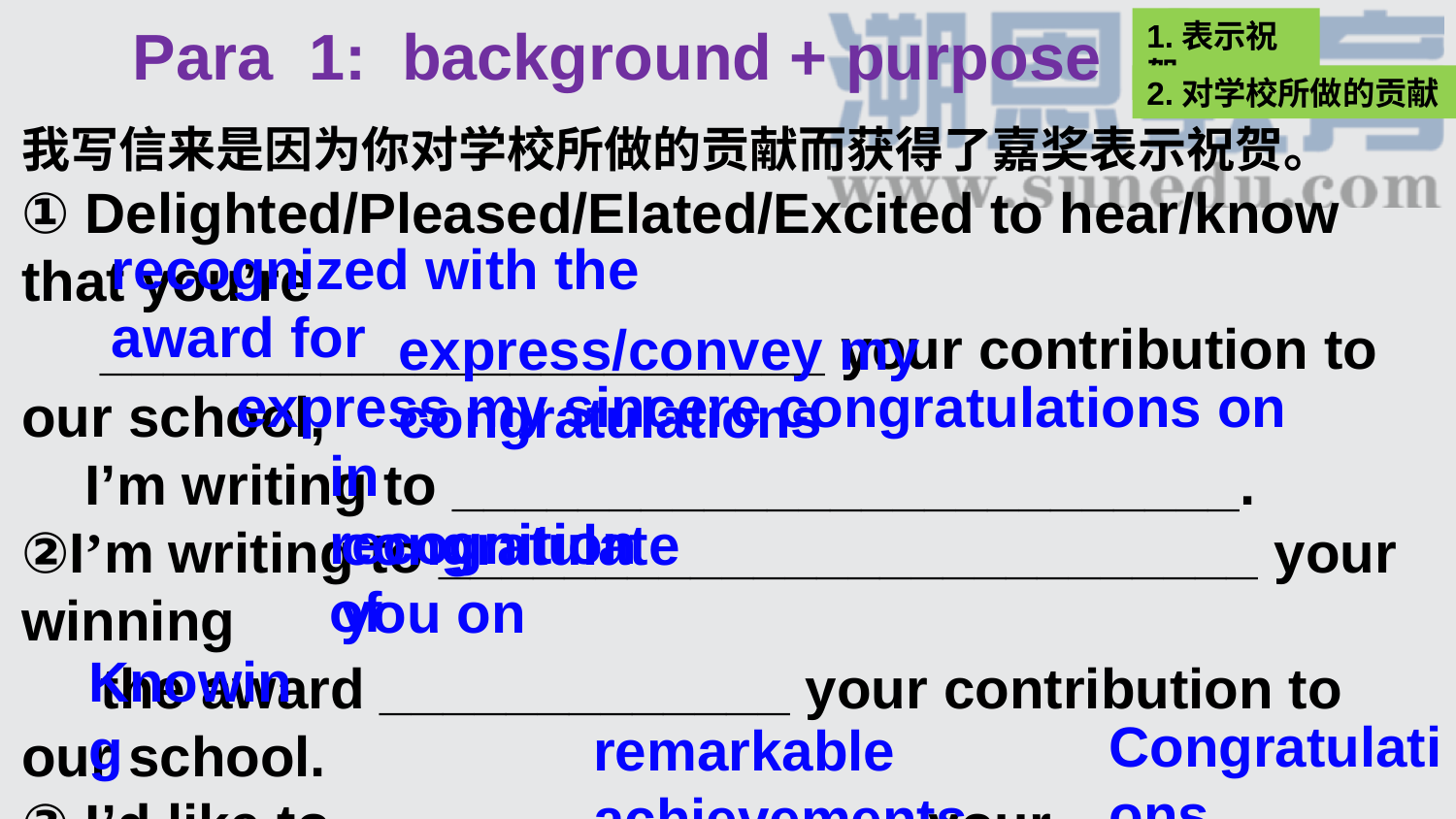

Para  1:  background + purpose
1.表示祝贺
2.对学校所做的贡献
我写信来是因为你对学校所做的贡献而获得了嘉奖表示祝贺。
① Delighted/Pleased/Elated/Excited to hear/know that you’re
     _______________________ your contribution to our school,
    I’m writing to _________________________.
②I’m writing to __________________________ your winning
     the award _____________ your contribution to our school.
③ I’d like to __________________ your achievements in the
    work to our school.
④ _______ that you’ve won the award for your contribution to our school, we’re proud of your __________________. ___________!
recognized with the award for
express/convey my congratulations
express my sincere congratulations on
in recognition of
congratulate you on
Knowing
Congratulations
remarkable achievements